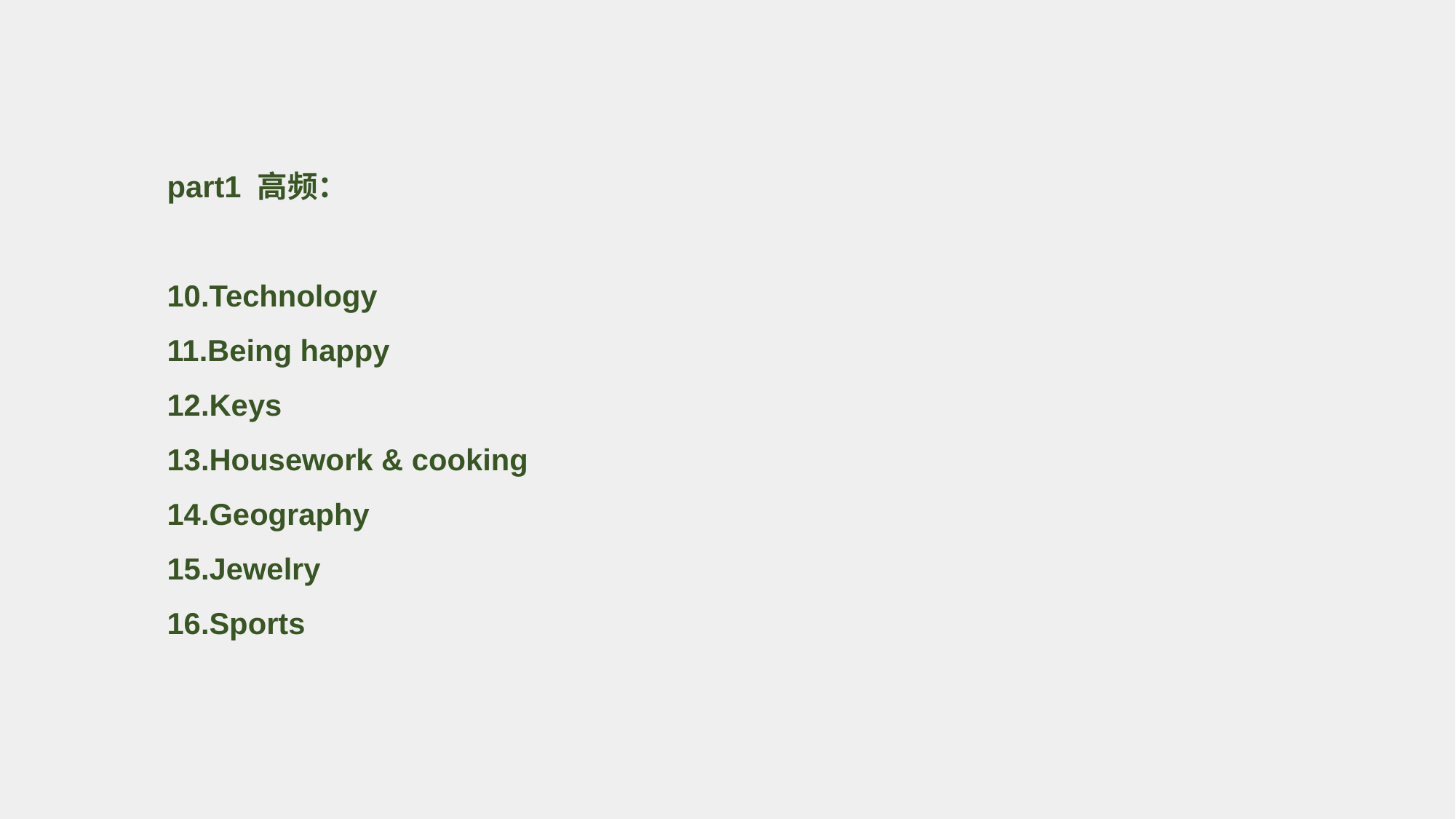

part1 高频：

10.Technology
11.Being happy
12.Keys
13.Housework & cooking
14.Geography
15.Jewelry
16.Sports